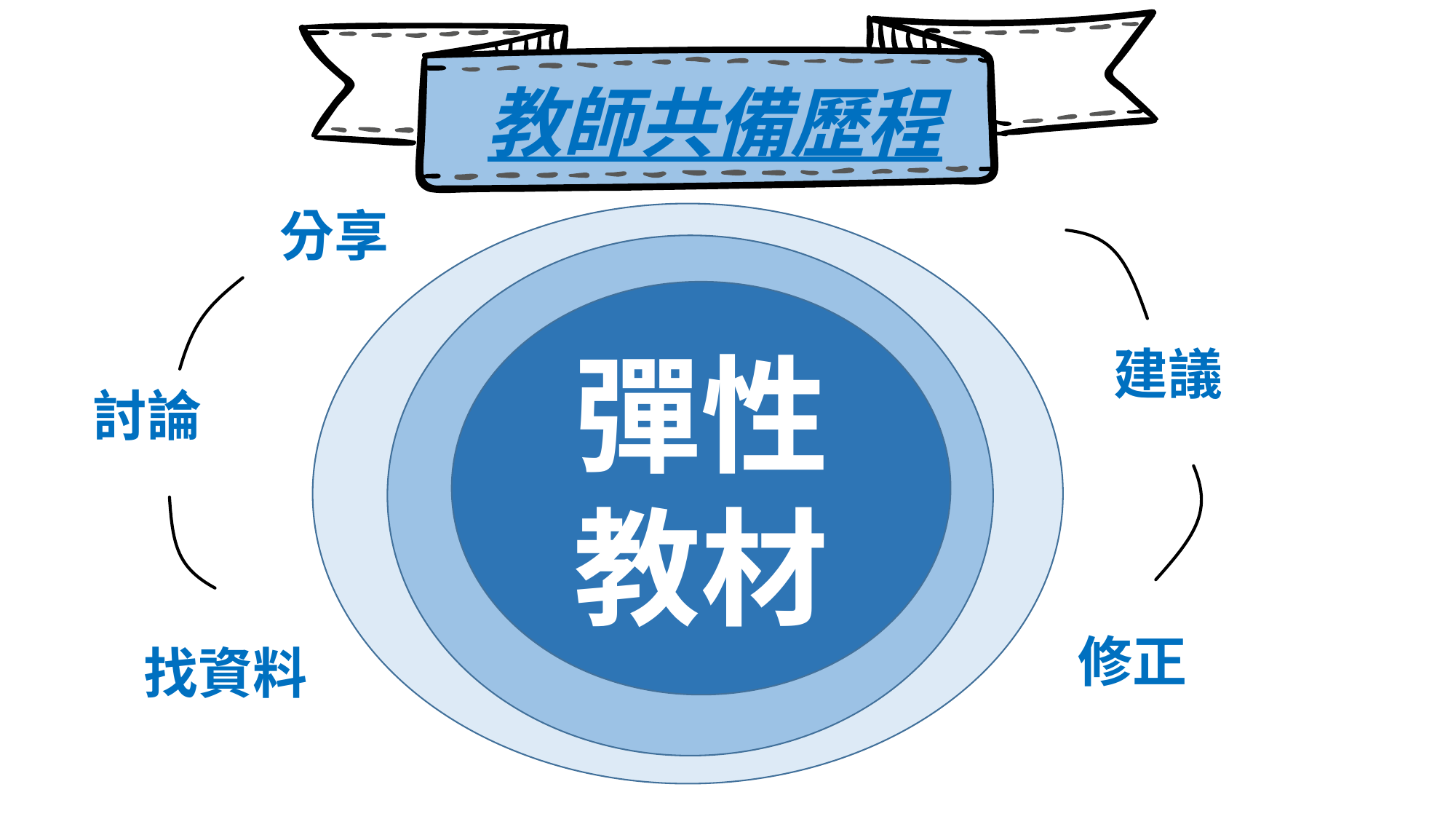

教師共備歷程
分享
世界

國家特色

彈性教材
建議
討論

修正
找資料